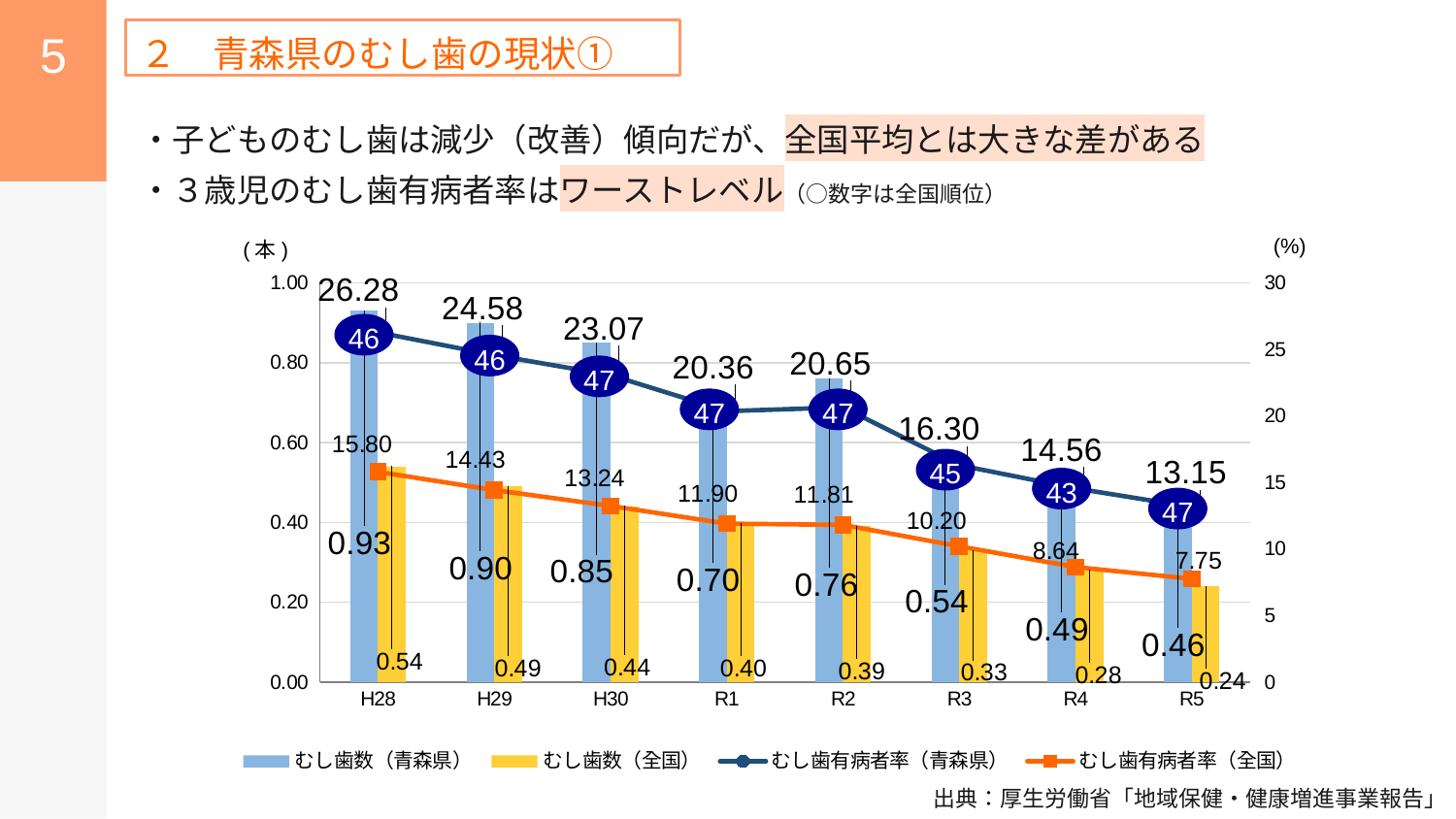

5
２　青森県のむし歯の現状①
・子どものむし歯は減少（改善）傾向だが、全国平均とは大きな差がある
・３歳児のむし歯有病者率はワーストレベル（○数字は全国順位）
(%)
(本)

### Chart

| Category | むし歯数（青森県） | むし歯数（全国） | むし歯有病者率（青森県） | むし歯有病者率（全国） |
|---|---|---|---|---|
| H28 | 0.93 | 0.54 | 26.28 | 15.8 |
| H29 | 0.9 | 0.49 | 24.58 | 14.43 |
| H30 | 0.85 | 0.44 | 23.07 | 13.24 |
| R1 | 0.7 | 0.396 | 20.36 | 11.9 |
| R2 | 0.76 | 0.39 | 20.65 | 11.81 |
| R3 | 0.54 | 0.33 | 16.3 | 10.2 |
| R4 | 0.49 | 0.28 | 14.56 | 8.64 |
| R5 | 0.46 | 0.24 | 13.15 | 7.75 |
出典：厚生労働省「地域保健・健康増進事業報告」
46
46
47
47
47
45
43
47